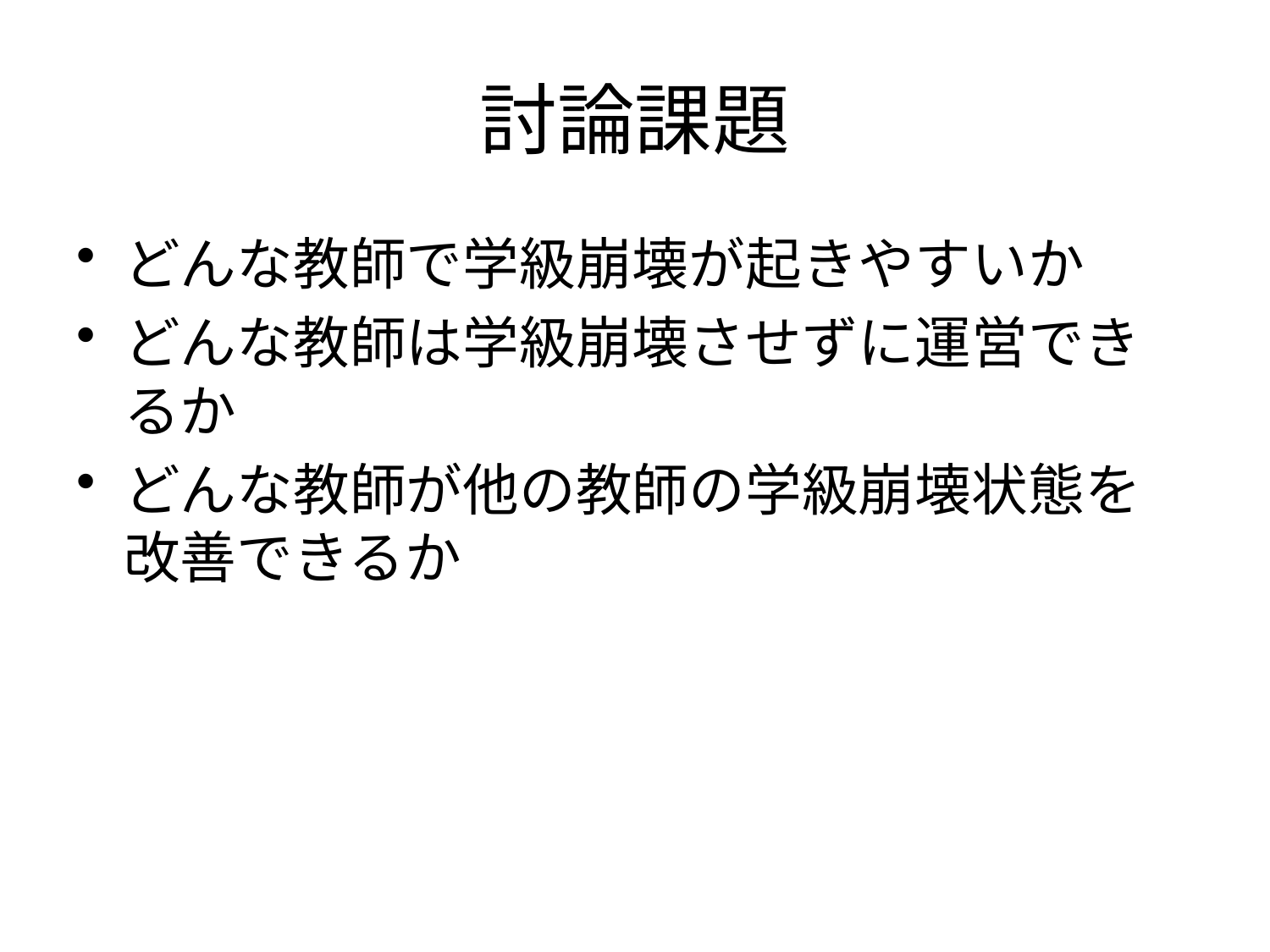

# 討論課題
どんな教師で学級崩壊が起きやすいか
どんな教師は学級崩壊させずに運営できるか
どんな教師が他の教師の学級崩壊状態を改善できるか